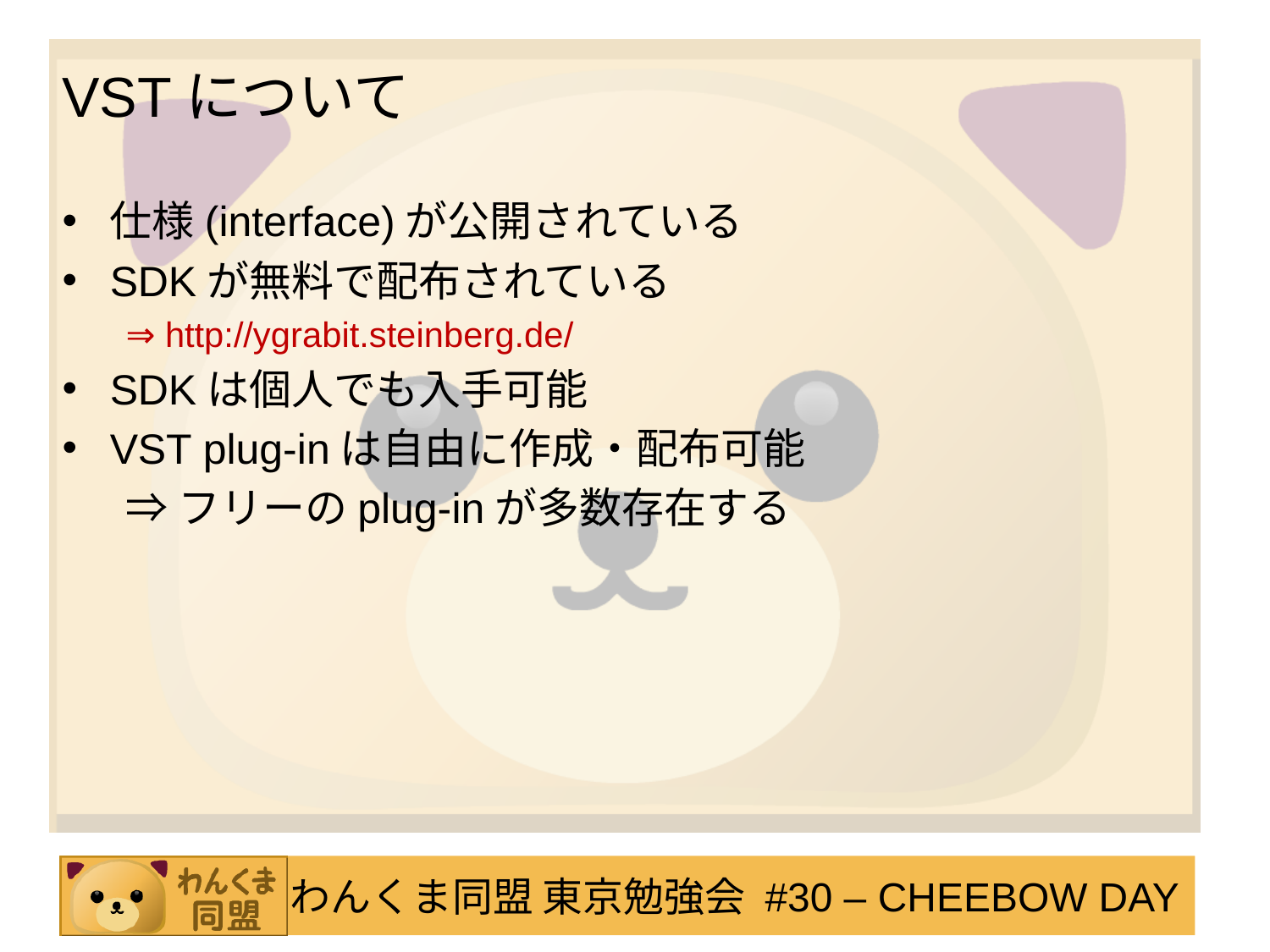

VSTについて
仕様(interface)が公開されている
SDKが無料で配布されている
⇒ http://ygrabit.steinberg.de/
SDKは個人でも入手可能
VST plug-inは自由に作成・配布可能
⇒フリーのplug-inが多数存在する